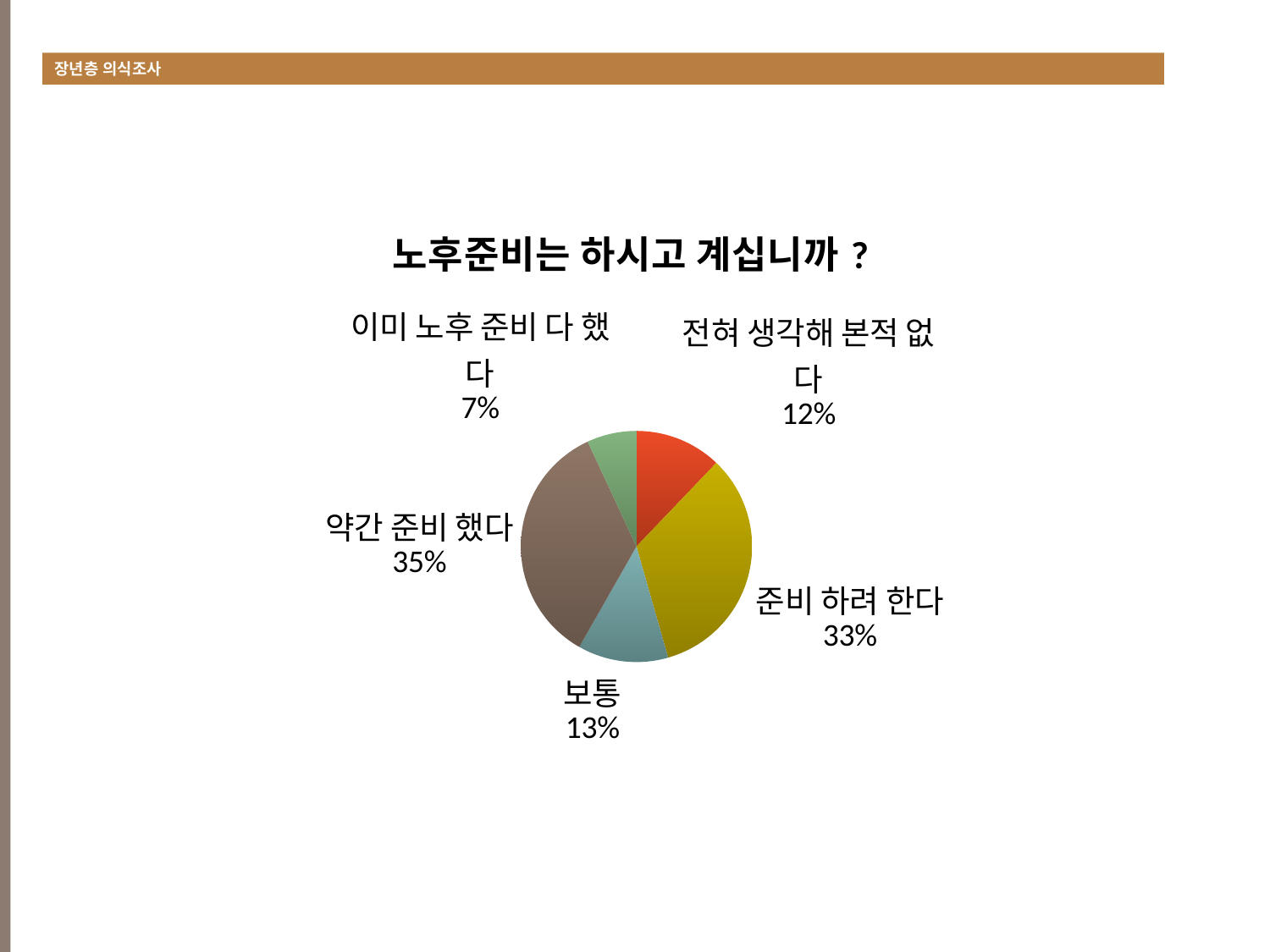

장년층 의식조사

#

### Chart:

| Category | 노후준비는 하시고 계십니까?  |
|---|---|
| 전혀 생각해 본적 없다 | 70.0 |
| 준비 하려 한다 | 193.0 |
| 보통 | 73.0 |
| 약간 준비 했다 | 201.0 |
| 이미 노후 준비 다 했다 | 40.0 |